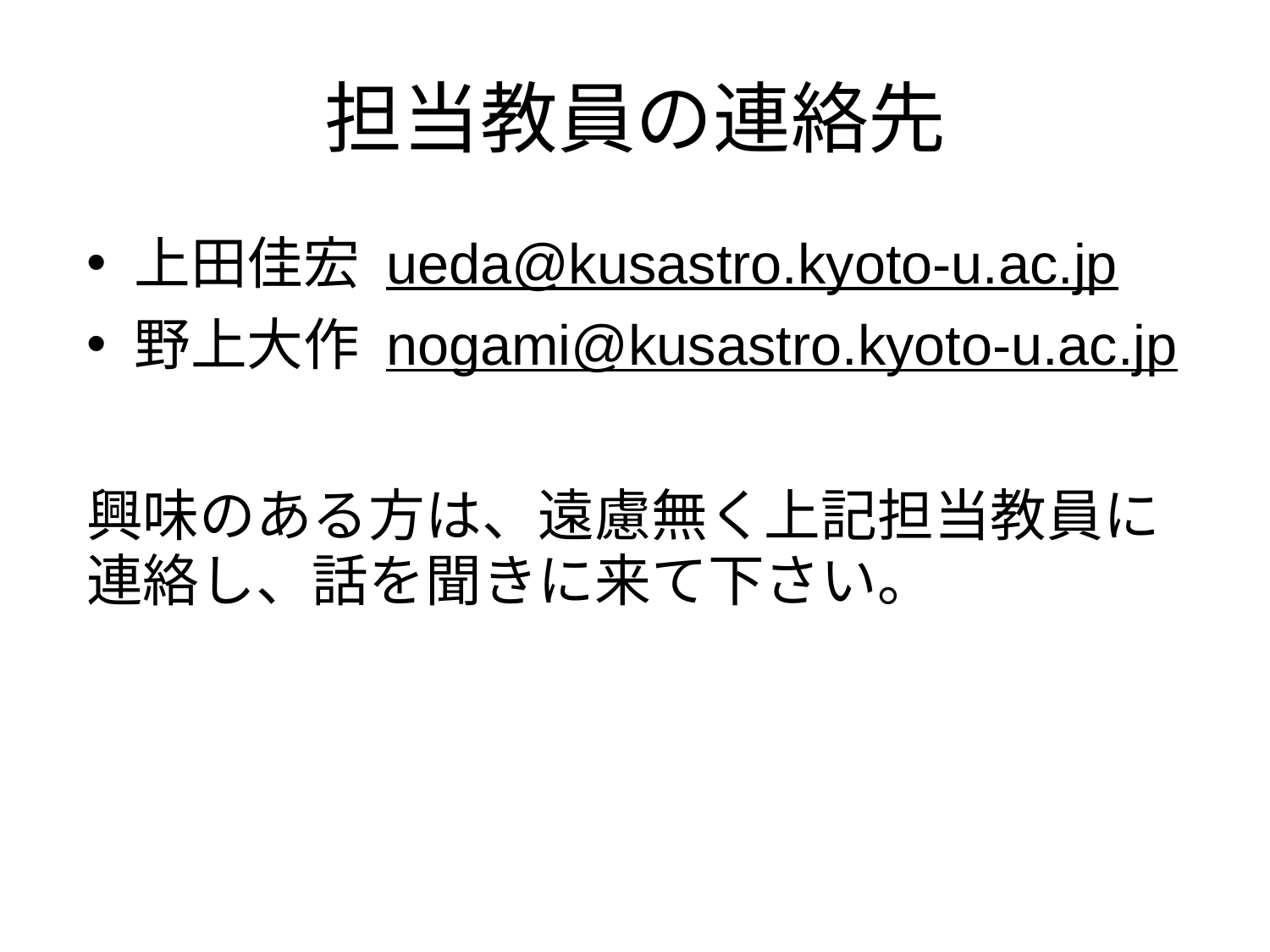

# 担当教員の連絡先
上田佳宏 ueda@kusastro.kyoto-u.ac.jp
野上大作 nogami@kusastro.kyoto-u.ac.jp

興味のある方は、遠慮無く上記担当教員に
連絡し、話を聞きに来て下さい。